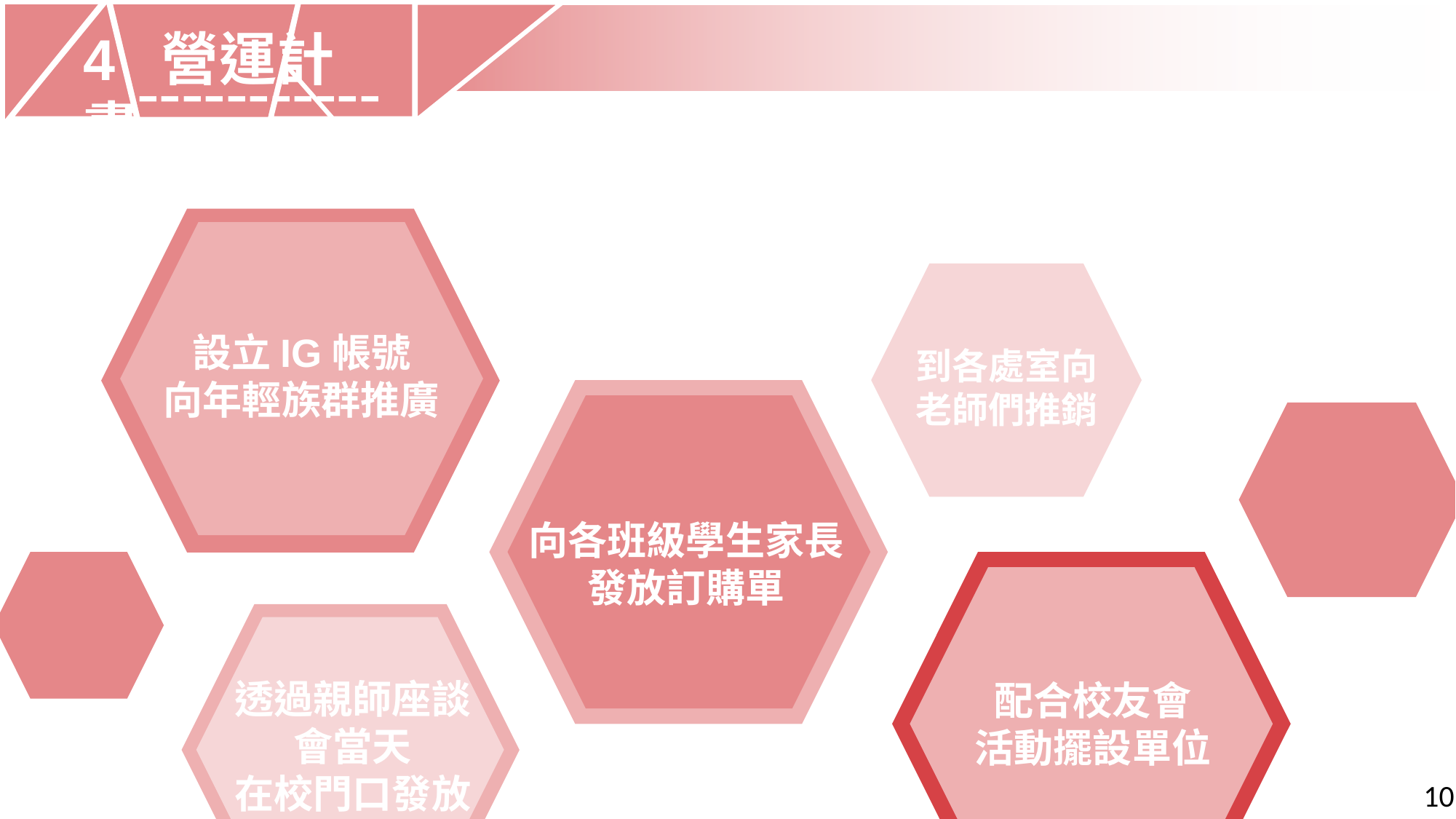

4  營運計畫
-----------

設立IG帳號
向年輕族群推廣
到各處室向老師們推銷

向各班級學生家長
發放訂購單

透過親師座談會當天
在校門口發放傳單
配合校友會
活動擺設單位
10